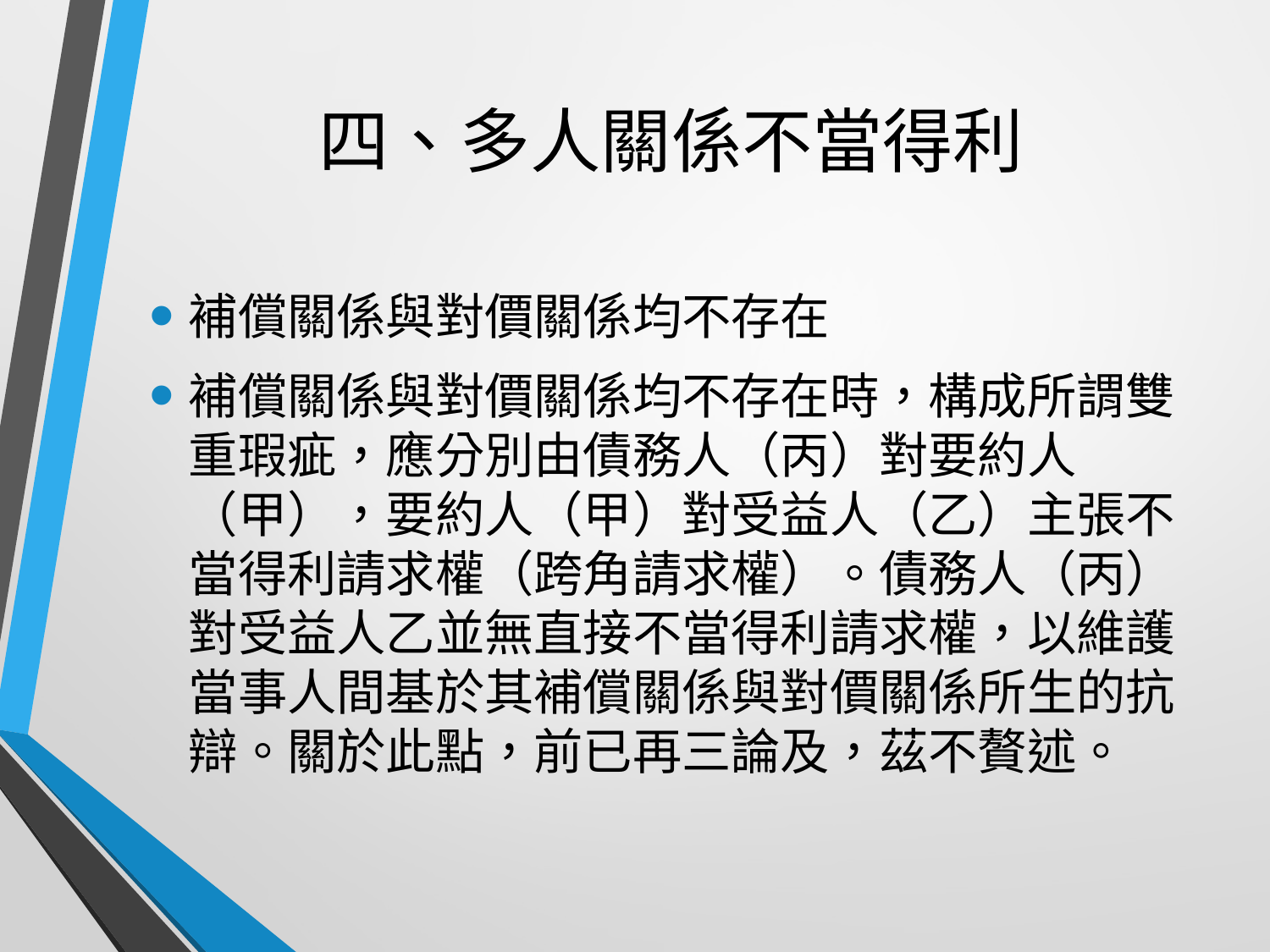

# 四、多人關係不當得利
補償關係與對價關係均不存在
補償關係與對價關係均不存在時，構成所謂雙重瑕疵，應分別由債務人（丙）對要約人（甲），要約人（甲）對受益人（乙）主張不當得利請求權（跨角請求權）。債務人（丙）對受益人乙並無直接不當得利請求權，以維護當事人間基於其補償關係與對價關係所生的抗辯。關於此點，前已再三論及，茲不贅述。